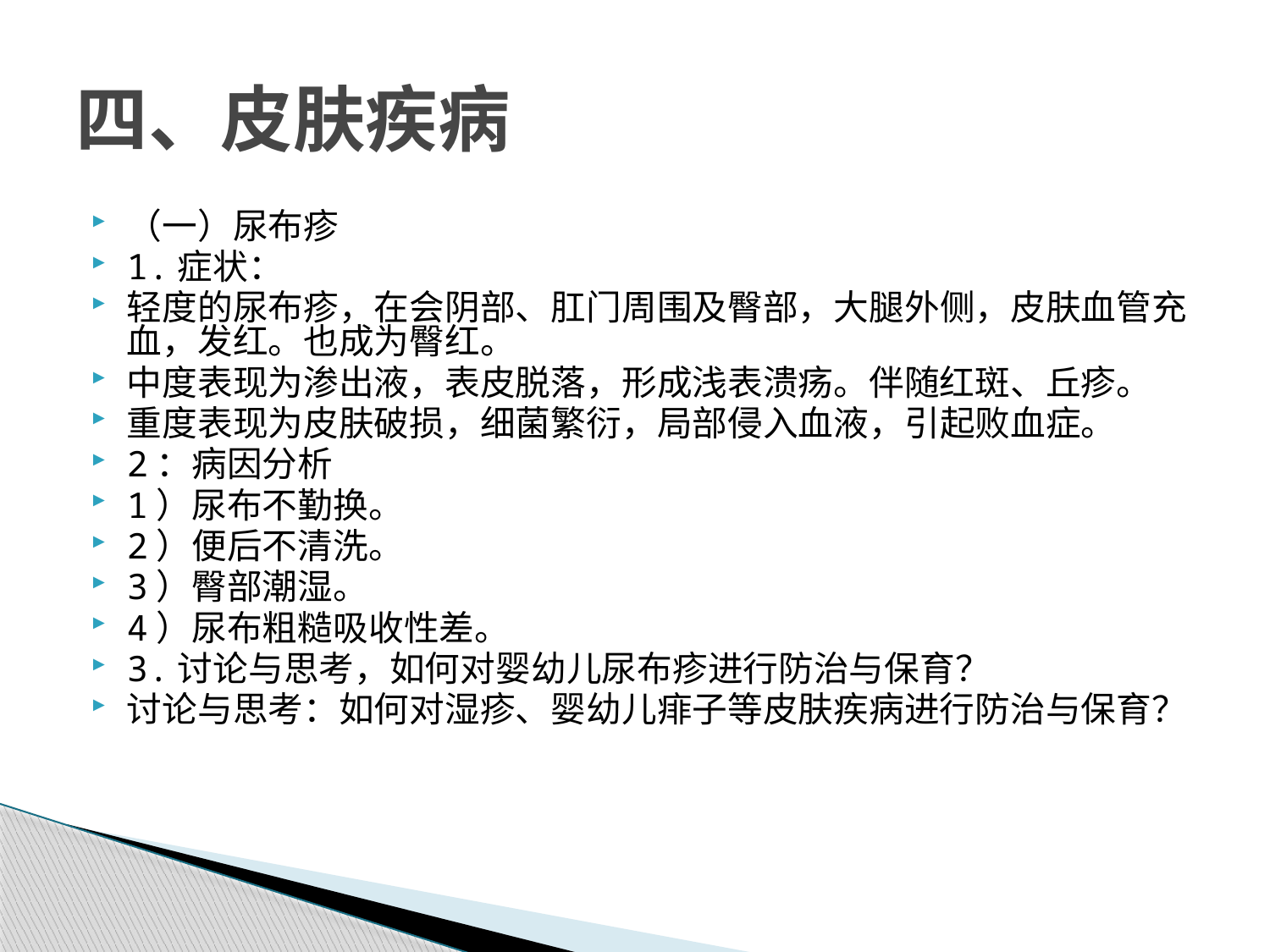

# 四、皮肤疾病
（一）尿布疹
1.症状：
轻度的尿布疹，在会阴部、肛门周围及臀部，大腿外侧，皮肤血管充血，发红。也成为臀红。
中度表现为渗出液，表皮脱落，形成浅表溃疡。伴随红斑、丘疹。
重度表现为皮肤破损，细菌繁衍，局部侵入血液，引起败血症。
2：病因分析
1）尿布不勤换。
2）便后不清洗。
3）臀部潮湿。
4）尿布粗糙吸收性差。
3.讨论与思考，如何对婴幼儿尿布疹进行防治与保育？
讨论与思考：如何对湿疹、婴幼儿痱子等皮肤疾病进行防治与保育？